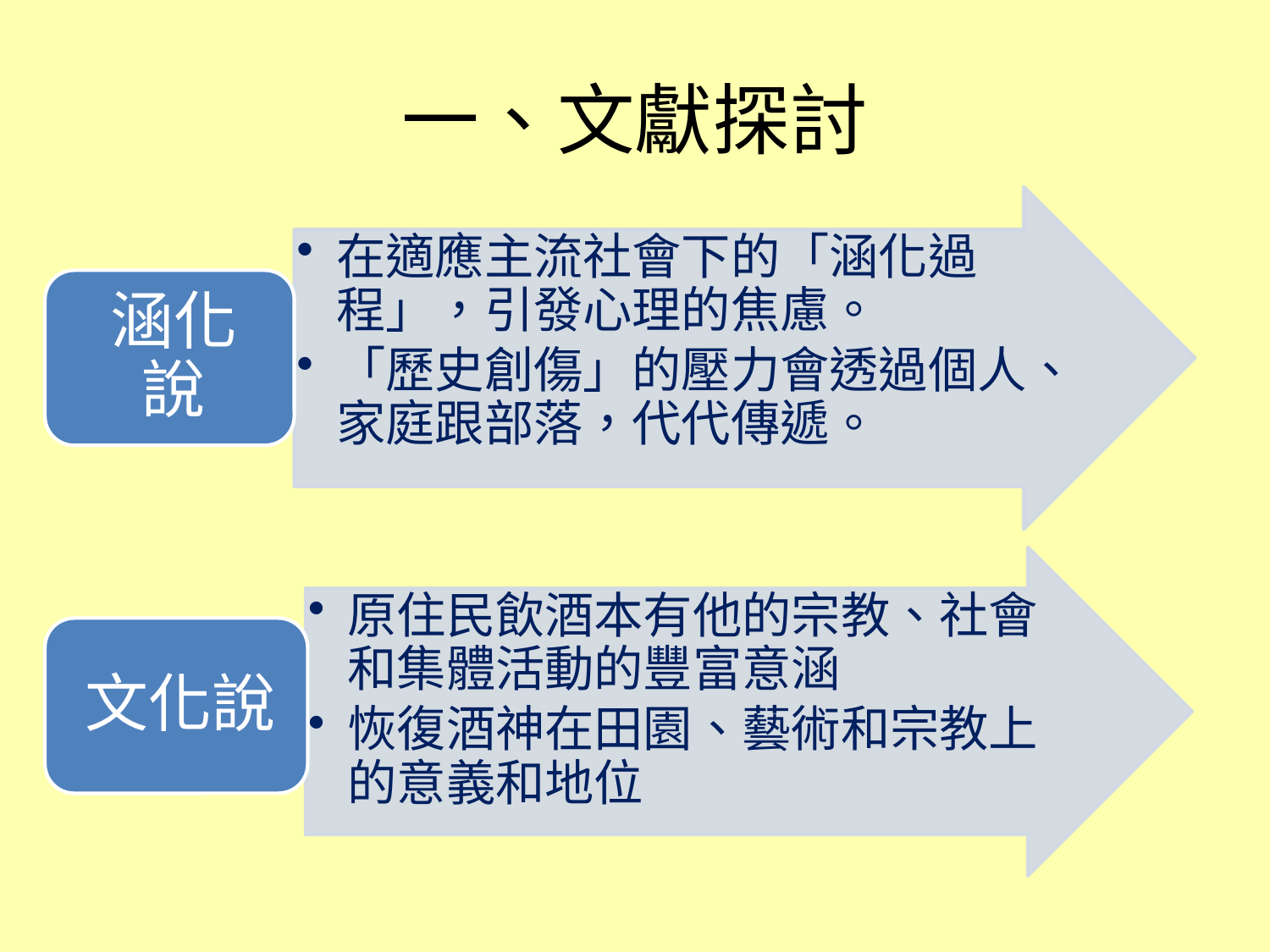

# 一、文獻探討
在適應主流社會下的「涵化過程」，引發心理的焦慮。
「歷史創傷」的壓力會透過個人、家庭跟部落，代代傳遞。
涵化說
原住民飲酒本有他的宗教、社會和集體活動的豐富意涵
恢復酒神在田園、藝術和宗教上的意義和地位

文化說